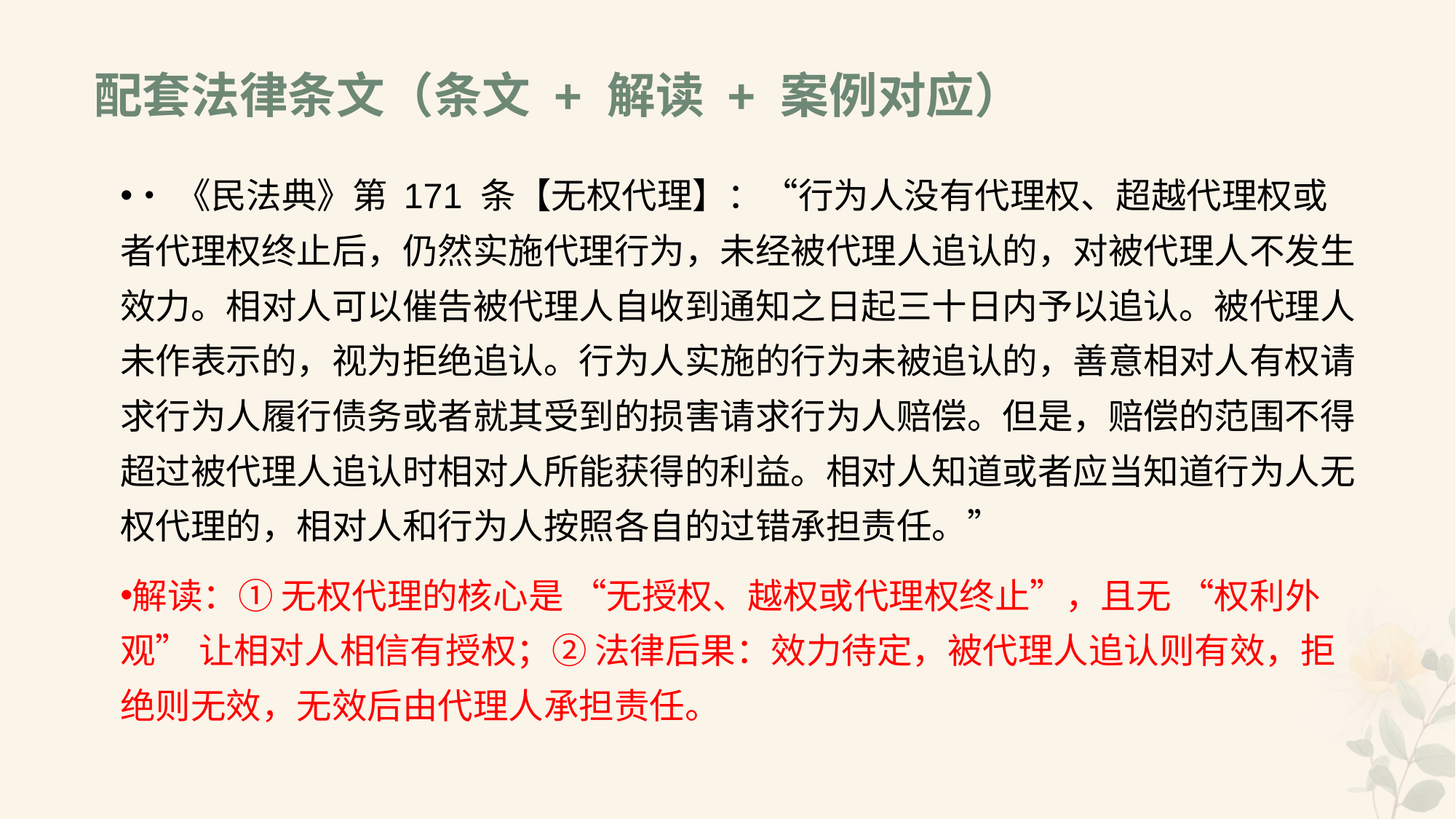

# 配套法律条文（条文 + 解读 + 案例对应）
•《民法典》第 171 条【无权代理】：“行为人没有代理权、超越代理权或者代理权终止后，仍然实施代理行为，未经被代理人追认的，对被代理人不发生效力。相对人可以催告被代理人自收到通知之日起三十日内予以追认。被代理人未作表示的，视为拒绝追认。行为人实施的行为未被追认的，善意相对人有权请求行为人履行债务或者就其受到的损害请求行为人赔偿。但是，赔偿的范围不得超过被代理人追认时相对人所能获得的利益。相对人知道或者应当知道行为人无权代理的，相对人和行为人按照各自的过错承担责任。”
解读：① 无权代理的核心是 “无授权、越权或代理权终止”，且无 “权利外观” 让相对人相信有授权；② 法律后果：效力待定，被代理人追认则有效，拒绝则无效，无效后由代理人承担责任。